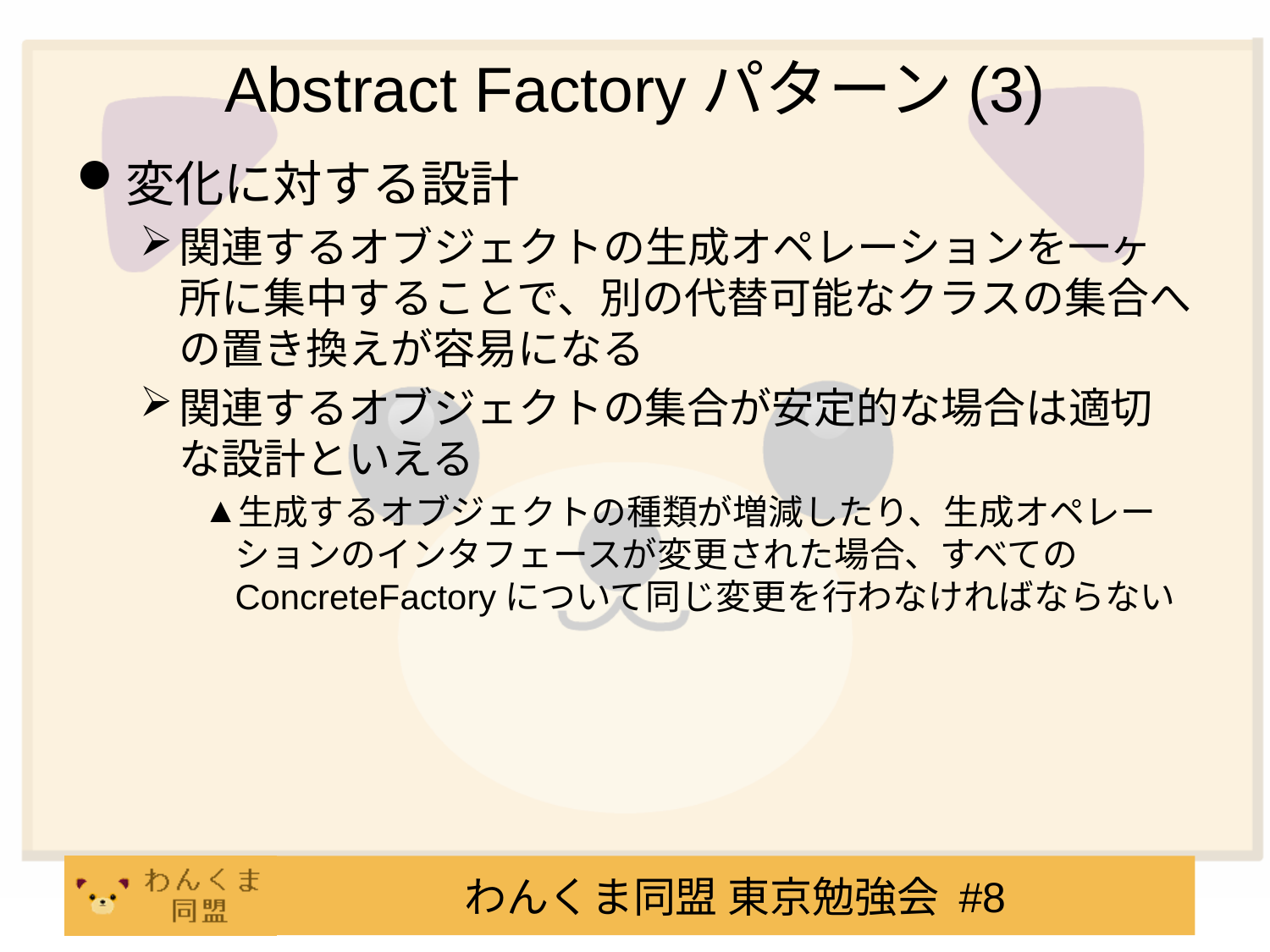

# Abstract Factoryパターン(3)
変化に対する設計
関連するオブジェクトの生成オペレーションを一ヶ所に集中することで、別の代替可能なクラスの集合への置き換えが容易になる
関連するオブジェクトの集合が安定的な場合は適切な設計といえる
生成するオブジェクトの種類が増減したり、生成オペレーションのインタフェースが変更された場合、すべてのConcreteFactoryについて同じ変更を行わなければならない